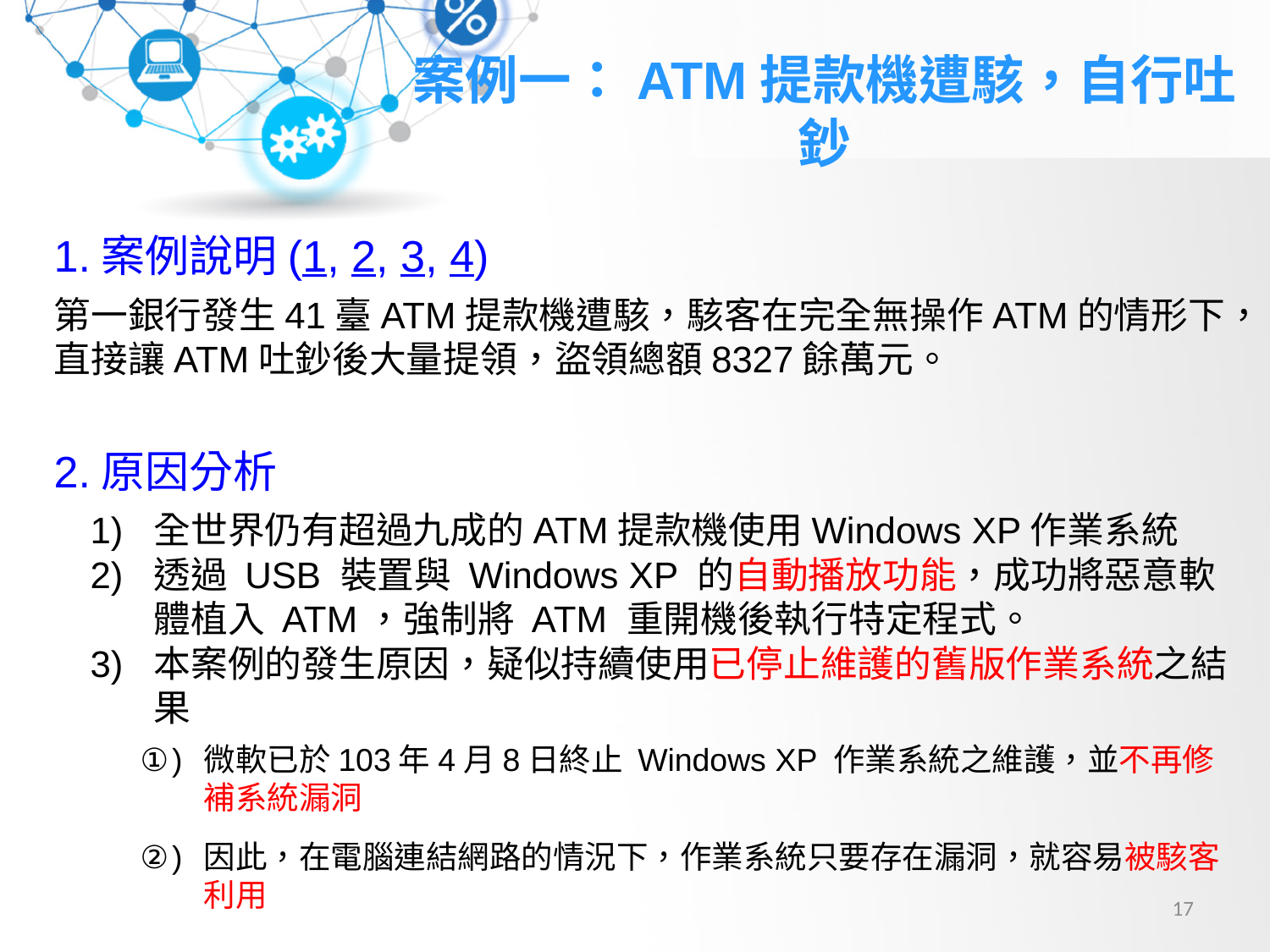

# 案例一：ATM提款機遭駭，自行吐鈔
1.案例說明(1, 2, 3, 4)
第一銀行發生41臺ATM提款機遭駭，駭客在完全無操作ATM的情形下，直接讓ATM吐鈔後大量提領，盜領總額8327餘萬元。

2.原因分析
全世界仍有超過九成的ATM提款機使用Windows XP作業系統
透過 USB 裝置與 Windows XP 的自動播放功能，成功將惡意軟體植入 ATM，強制將 ATM 重開機後執行特定程式。
本案例的發生原因，疑似持續使用已停止維護的舊版作業系統之結果
微軟已於103年4月8日終止 Windows XP 作業系統之維護，並不再修補系統漏洞
因此，在電腦連結網路的情況下，作業系統只要存在漏洞，就容易被駭客利用

17